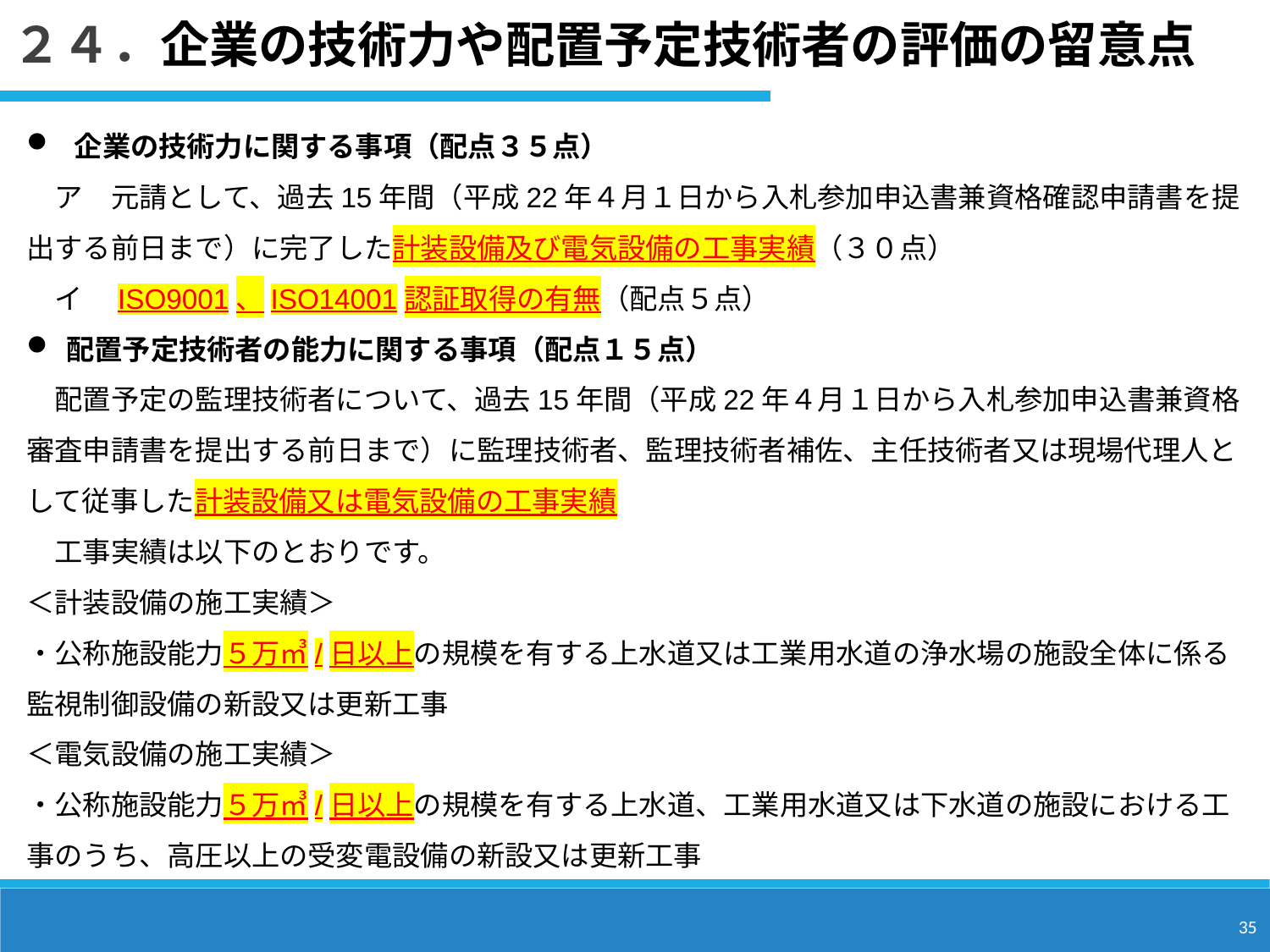

２４．企業の技術力や配置予定技術者の評価の留意点

企業の技術力に関する事項（配点３５点）
　ア　元請として、過去15年間（平成22年４月１日から入札参加申込書兼資格確認申請書を提出する前日まで）に完了した計装設備及び電気設備の工事実績（３０点）
　イ　ISO9001、ISO14001認証取得の有無（配点５点）
配置予定技術者の能力に関する事項（配点１５点）
　配置予定の監理技術者について、過去15年間（平成22年４月１日から入札参加申込書兼資格審査申請書を提出する前日まで）に監理技術者、監理技術者補佐、主任技術者又は現場代理人として従事した計装設備又は電気設備の工事実績
　工事実績は以下のとおりです。
＜計装設備の施工実績＞
・公称施設能力５万㎥/日以上の規模を有する上水道又は工業用水道の浄水場の施設全体に係る監視制御設備の新設又は更新工事
＜電気設備の施工実績＞
・公称施設能力５万㎥/日以上の規模を有する上水道、工業用水道又は下水道の施設における工事のうち、高圧以上の受変電設備の新設又は更新工事
35